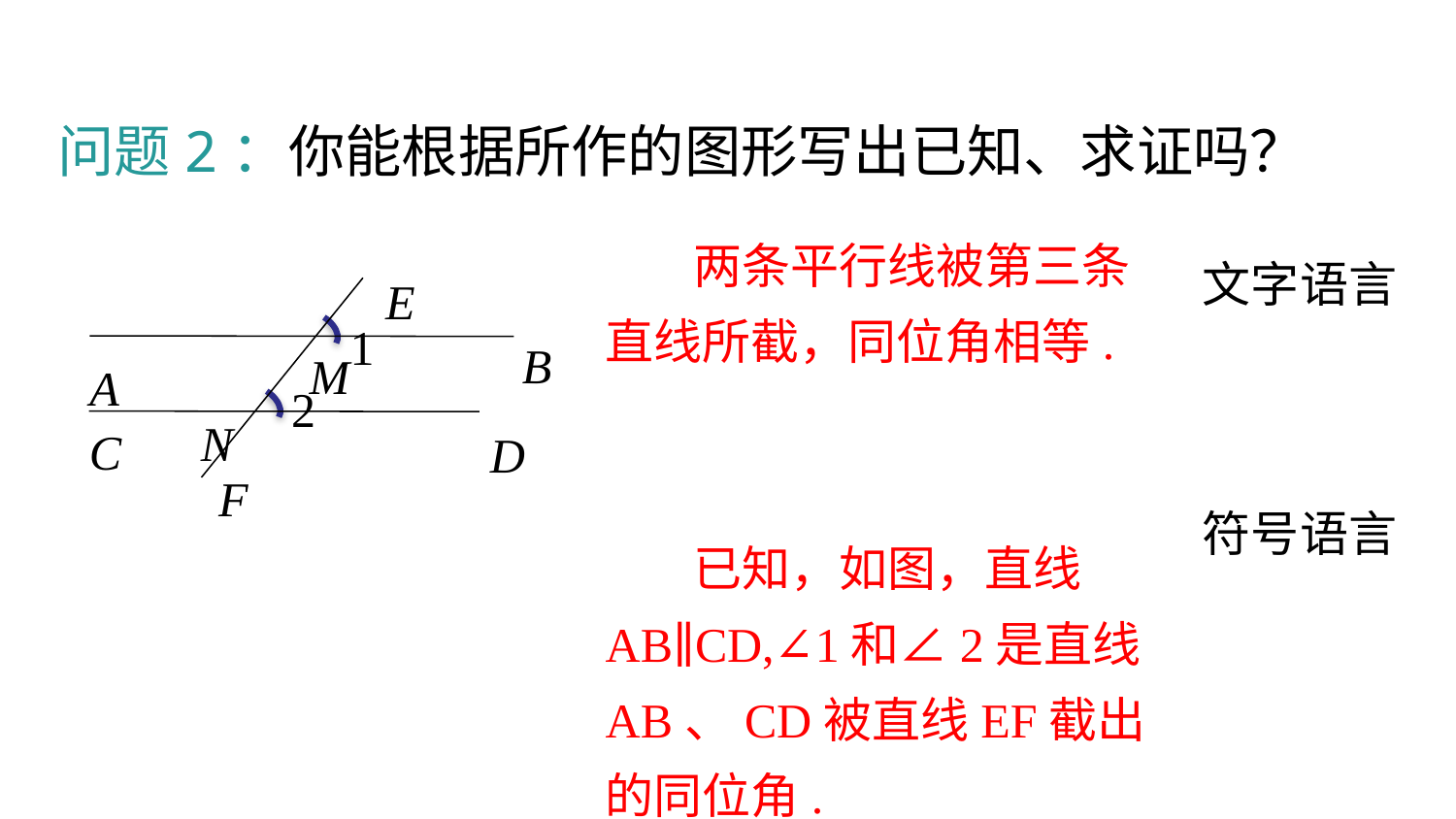

问题2：你能根据所作的图形写出已知、求证吗？
       两条平行线被第三条直线所截，同位角相等.

       已知，如图，直线AB∥CD,∠1和∠2是直线AB、CD被直线EF截出的同位角.
求证：∠1=∠2.
文字语言
E
1
B
M
A
2
N
C
D
F

符号语言